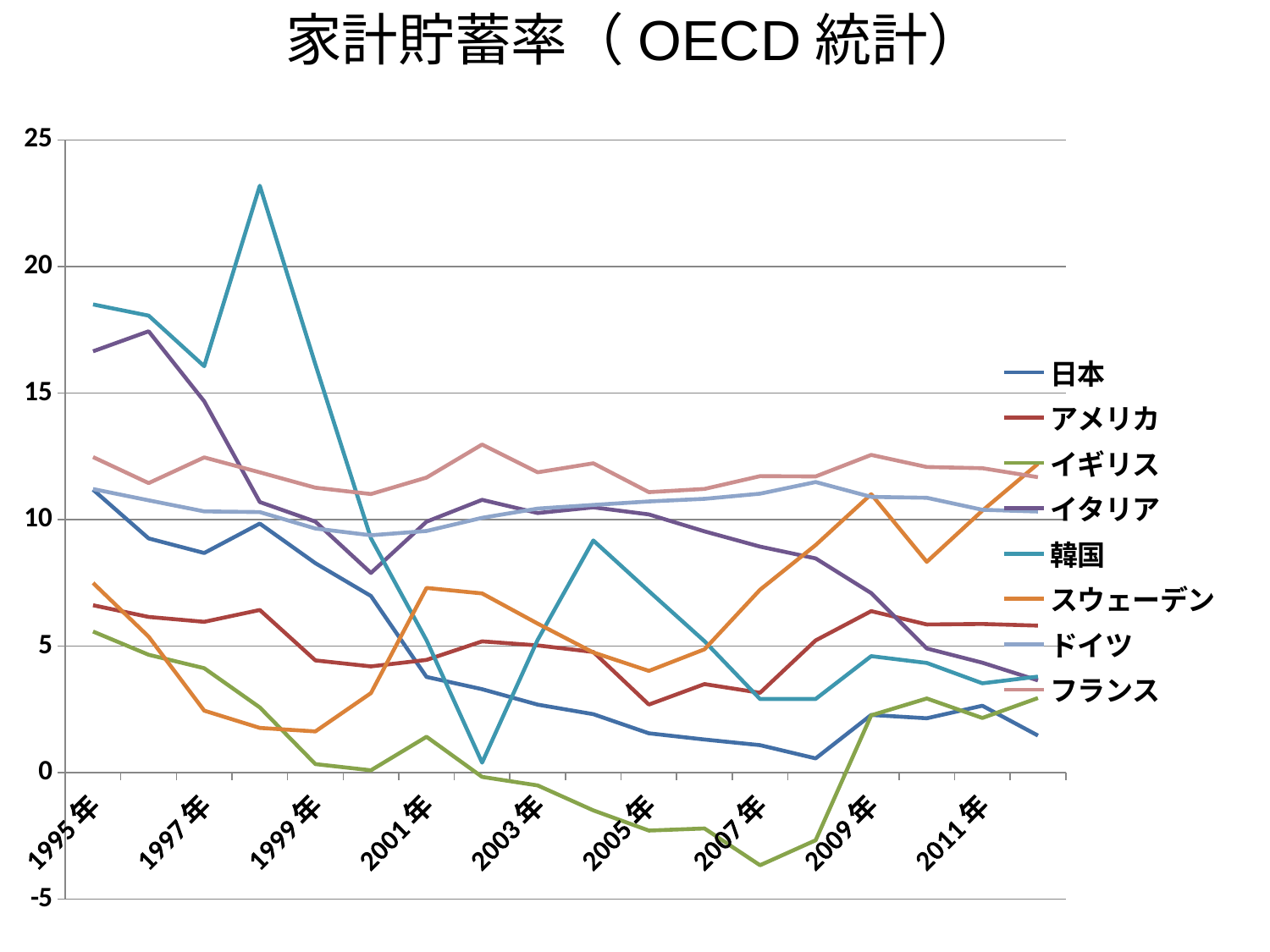

# 家計貯蓄率（OECD統計）

### Chart

| Category | 日本 | アメリカ | イギリス | イタリア | 韓国 | スウェーデン | ドイツ | フランス |
|---|---|---|---|---|---|---|---|---|
| 1995年 | 11.181889987 | 6.61220513 | 5.573470472 | 16.647503137 | 18.500510097 | 7.493288781 | 11.205195453 | 12.468561925 |
| 1996年 | 9.251772742 | 6.149680223 | 4.65442807 | 17.44042281 | 18.057510335 | 5.370454107 | 10.758435255 | 11.439902754 |
| 1997年 | 8.676577062 | 5.956468061 | 4.123601737 | 14.673364579 | 16.060353894 | 2.448507016 | 10.322278554 | 12.455644695 |
| 1998年 | 9.840516427 | 6.424868823 | 2.573883597 | 10.692739308 | 23.191803421 | 1.764874481 | 10.295670119 | 11.86474416 |
| 1999年 | 8.2729789 | 4.432744822 | 0.335173115 | 9.91745198 | 16.129438137 | 1.626194779 | 9.645459564 | 11.258378679 |
| 2000年 | 6.978593925 | 4.196011042 | 0.090081891 | 7.888359118 | 9.257461297 | 3.139902294 | 9.377417153 | 11.007673381 |
| 2001年 | 3.779102392 | 4.45275003 | 1.415116292 | 9.916224767 | 5.226778373 | 7.294666096 | 9.546054561 | 11.660147175 |
| 2002年 | 3.294736651 | 5.185384891 | -0.17133099 | 10.778262376 | 0.391181633 | 7.078152524 | 10.069011511 | 12.965713464 |
| 2003年 | 2.684784786 | 5.024953517 | -0.507506843 | 10.257637015 | 5.246809089 | 5.885760779 | 10.434049666 | 11.86652823 |
| 2004年 | 2.307790213 | 4.765309652 | -1.496122816 | 10.483674596 | 9.171961623 | 4.746377992 | 10.577244607 | 12.221628117 |
| 2005年 | 1.551930529 | 2.686815011 | -2.294472126 | 10.202601877 | 7.169999405 | 4.017391141 | 10.716261912 | 11.082856858 |
| 2006年 | 1.306979165 | 3.49684464 | -2.21040147 | 9.531452366 | 5.191177901 | 4.871398609 | 10.818026271 | 11.210129214 |
| 2007年 | 1.083160945 | 3.152548774 | -3.663460891 | 8.928093107 | 2.905061362 | 7.224149543 | 11.022429171 | 11.715668158 |
| 2008年 | 0.559214267 | 5.222226432 | -2.675842669 | 8.463254037 | 2.906860151 | 8.989867649 | 11.482970144 | 11.702714391 |
| 2009年 | 2.27801392 | 6.379356262 | 2.261144756 | 7.093140232 | 4.5998502 | 11.001597599 | 10.895479412 | 12.553660061 |
| 2010年 | 2.145113692 | 5.852659167 | 2.926594133 | 4.903410134 | 4.330834235 | 8.32670513 | 10.860653192 | 12.076064712 |
| 2011年 | 2.641291127 | 5.871704745 | 2.157035582 | 4.34220333 | 3.526861561 | 10.350345378 | 10.385229576 | 12.029482319 |
| 2012年 | 1.462394302 | 5.807214665 | 2.945855801 | 3.642353101 | 3.792182985 | 12.20263446 | 10.317307186 | 11.673790241 |